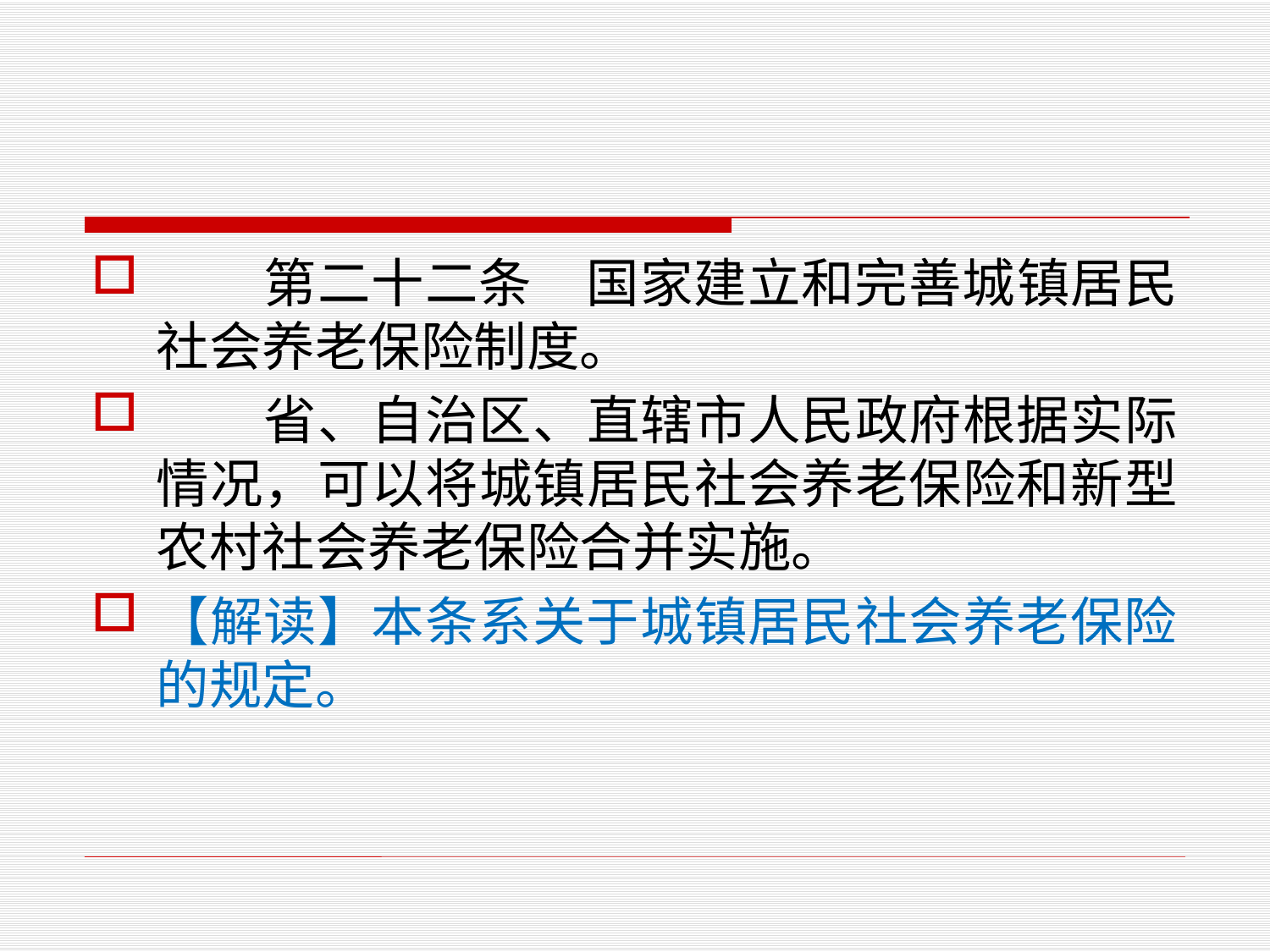

第二十二条　国家建立和完善城镇居民社会养老保险制度。
　　省、自治区、直辖市人民政府根据实际情况，可以将城镇居民社会养老保险和新型农村社会养老保险合并实施。
【解读】本条系关于城镇居民社会养老保险的规定。